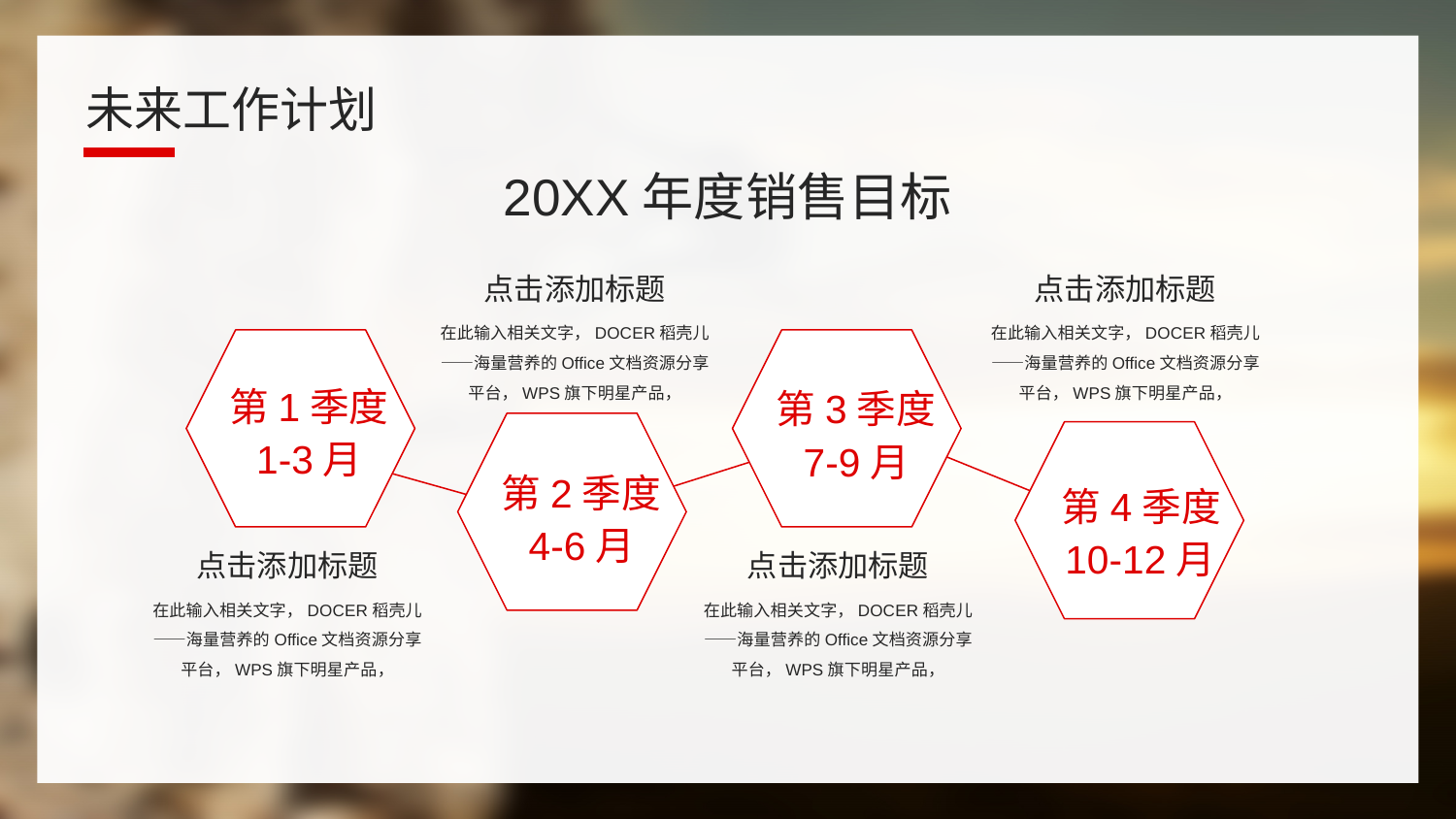

未来工作计划
20XX年度销售目标
点击添加标题
点击添加标题
在此输入相关文字，DOCER稻壳儿——海量营养的Office文档资源分享平台，WPS旗下明星产品，
在此输入相关文字，DOCER稻壳儿——海量营养的Office文档资源分享平台，WPS旗下明星产品，

第1季度
1-3月
第3季度
7-9月

第2季度
4-6月
第4季度
10-12月
点击添加标题
点击添加标题
在此输入相关文字，DOCER稻壳儿——海量营养的Office文档资源分享平台，WPS旗下明星产品，
在此输入相关文字，DOCER稻壳儿——海量营养的Office文档资源分享平台，WPS旗下明星产品，